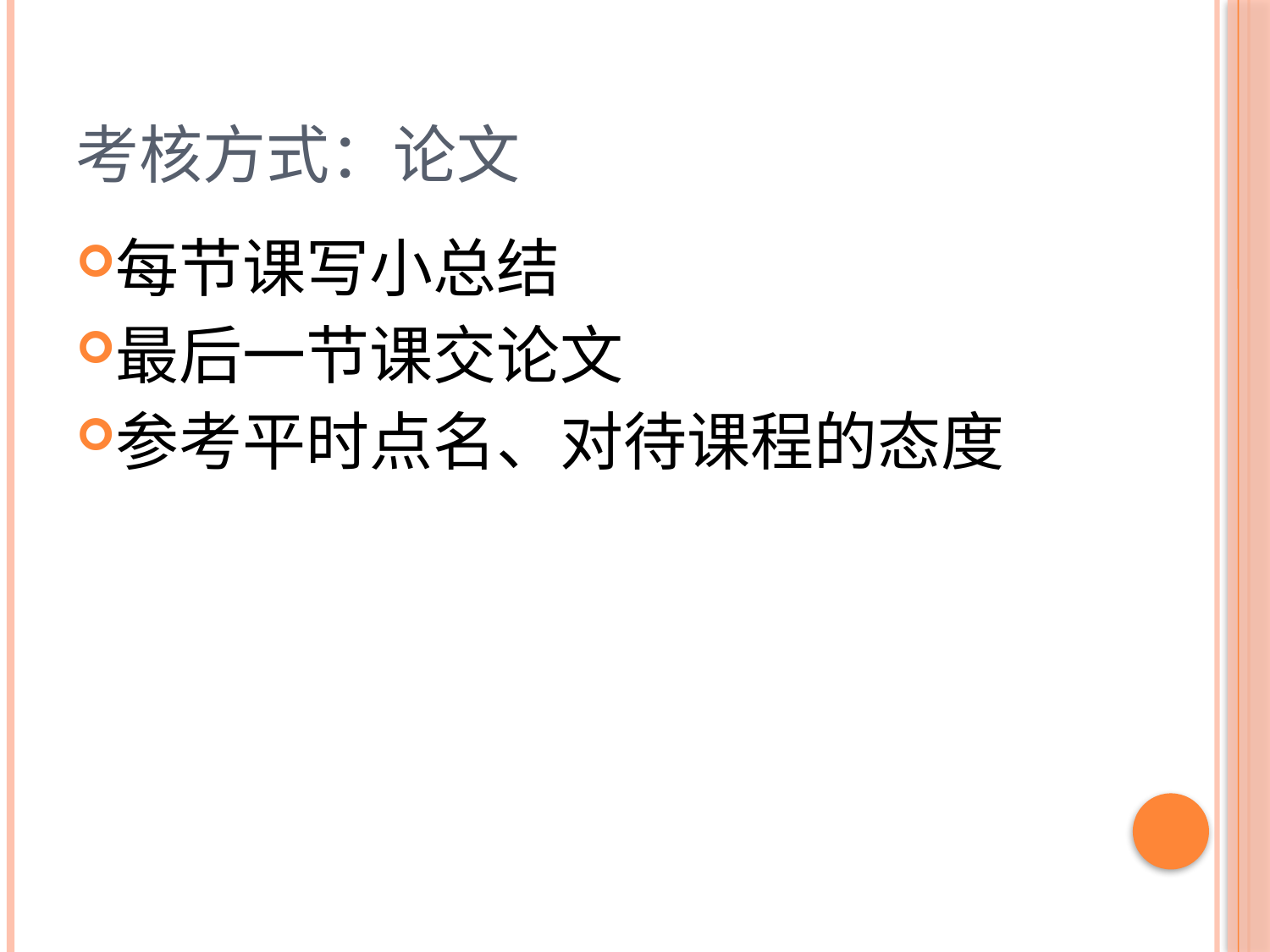

# 考核方式：论文
每节课写小总结
最后一节课交论文
参考平时点名、对待课程的态度